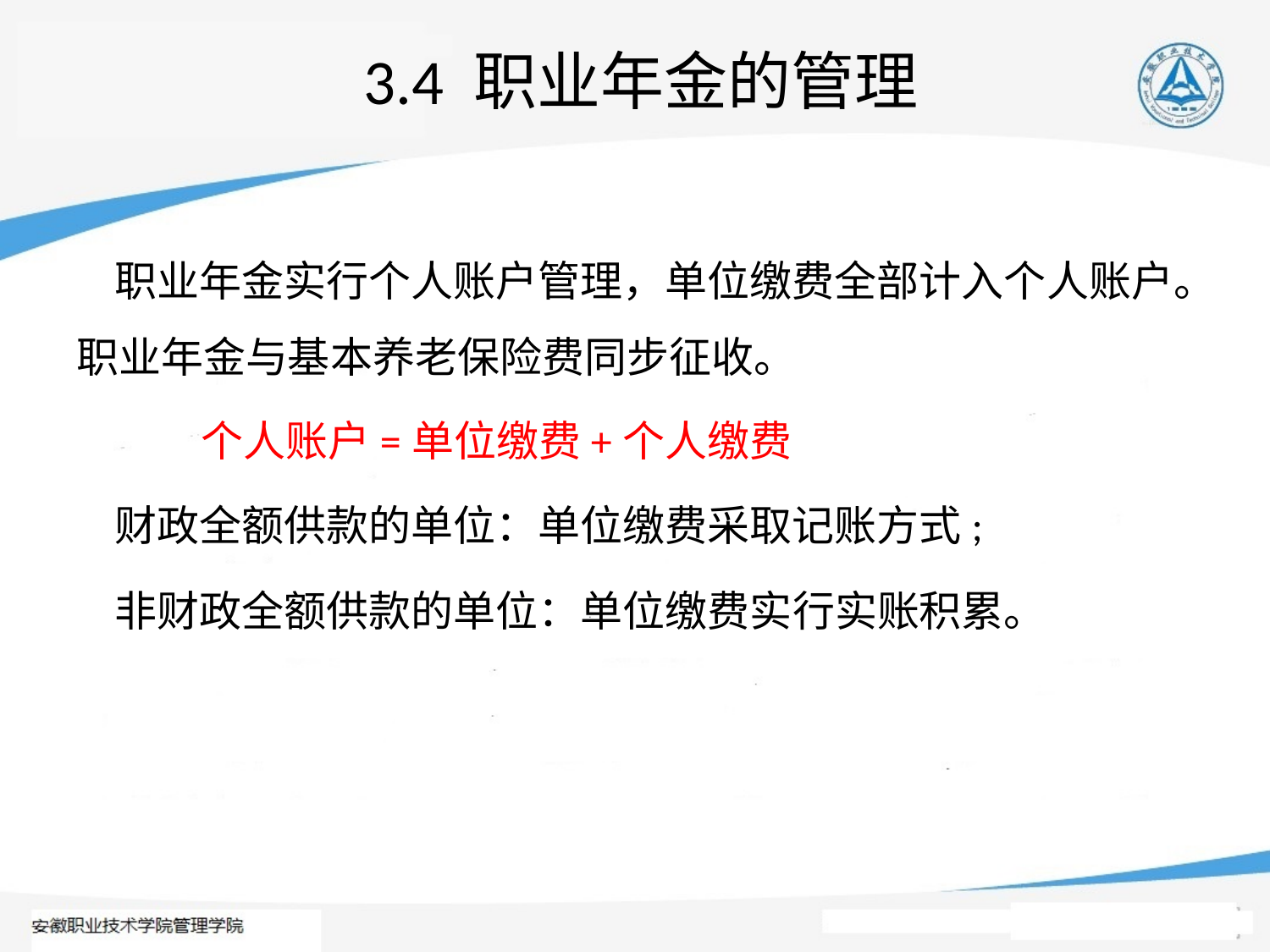

# 3.4 职业年金的管理
   职业年金实行个人账户管理，单位缴费全部计入个人账户。职业年金与基本养老保险费同步征收。
            个人账户=单位缴费+个人缴费
   财政全额供款的单位：单位缴费采取记账方式;
   非财政全额供款的单位：单位缴费实行实账积累。